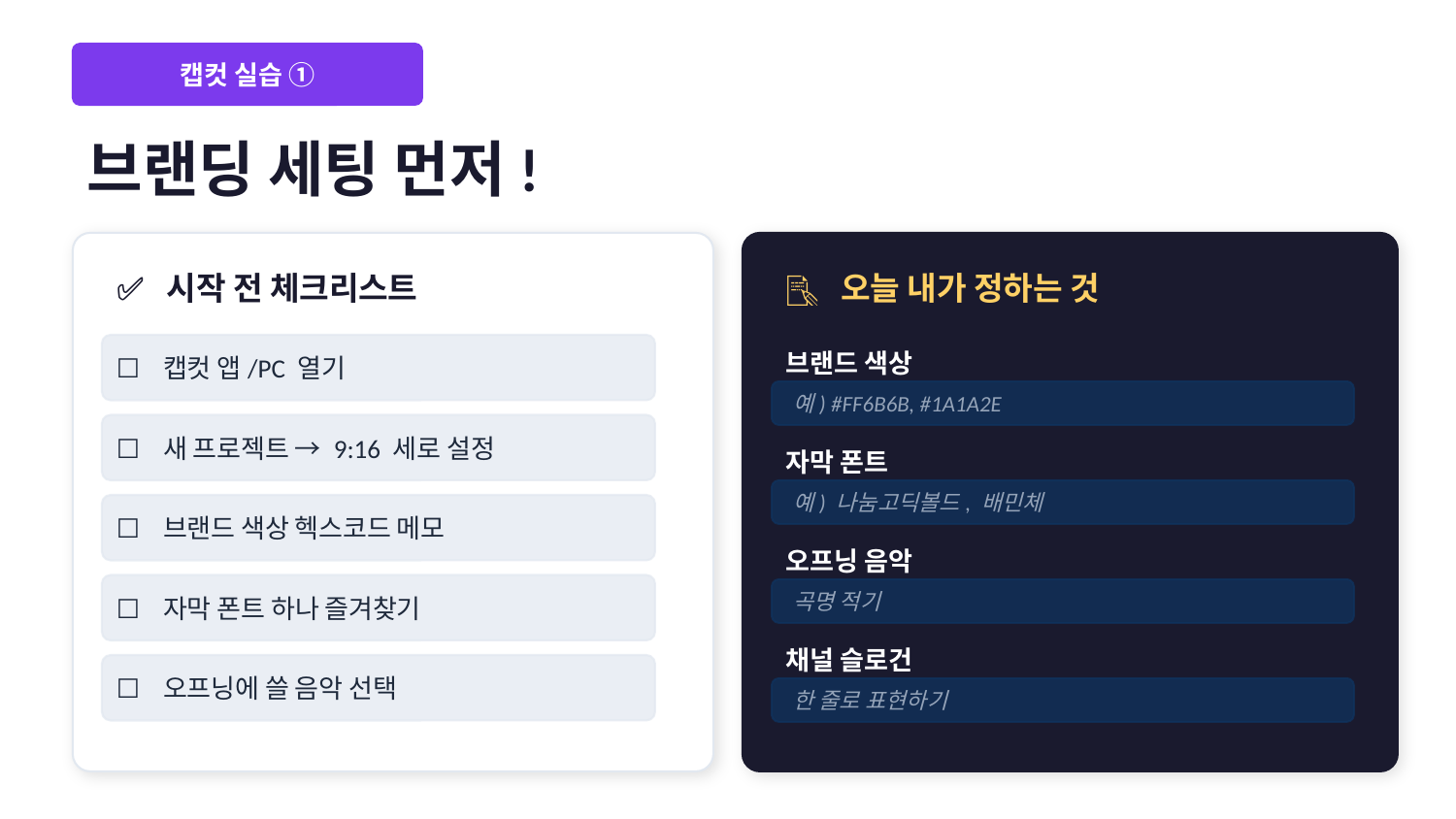

캡컷 실습 ①
브랜딩 세팅 먼저!

✅  시작 전 체크리스트
📝  오늘 내가 정하는 것

☐   캡컷 앱/PC 열기
브랜드 색상

예) #FF6B6B, #1A1A2E

☐   새 프로젝트 → 9:16 세로 설정
자막 폰트

예) 나눔고딕볼드, 배민체

☐   브랜드 색상 헥스코드 메모
오프닝 음악

☐   자막 폰트 하나 즐겨찾기

곡명 적기
채널 슬로건

☐   오프닝에 쓸 음악 선택

한 줄로 표현하기